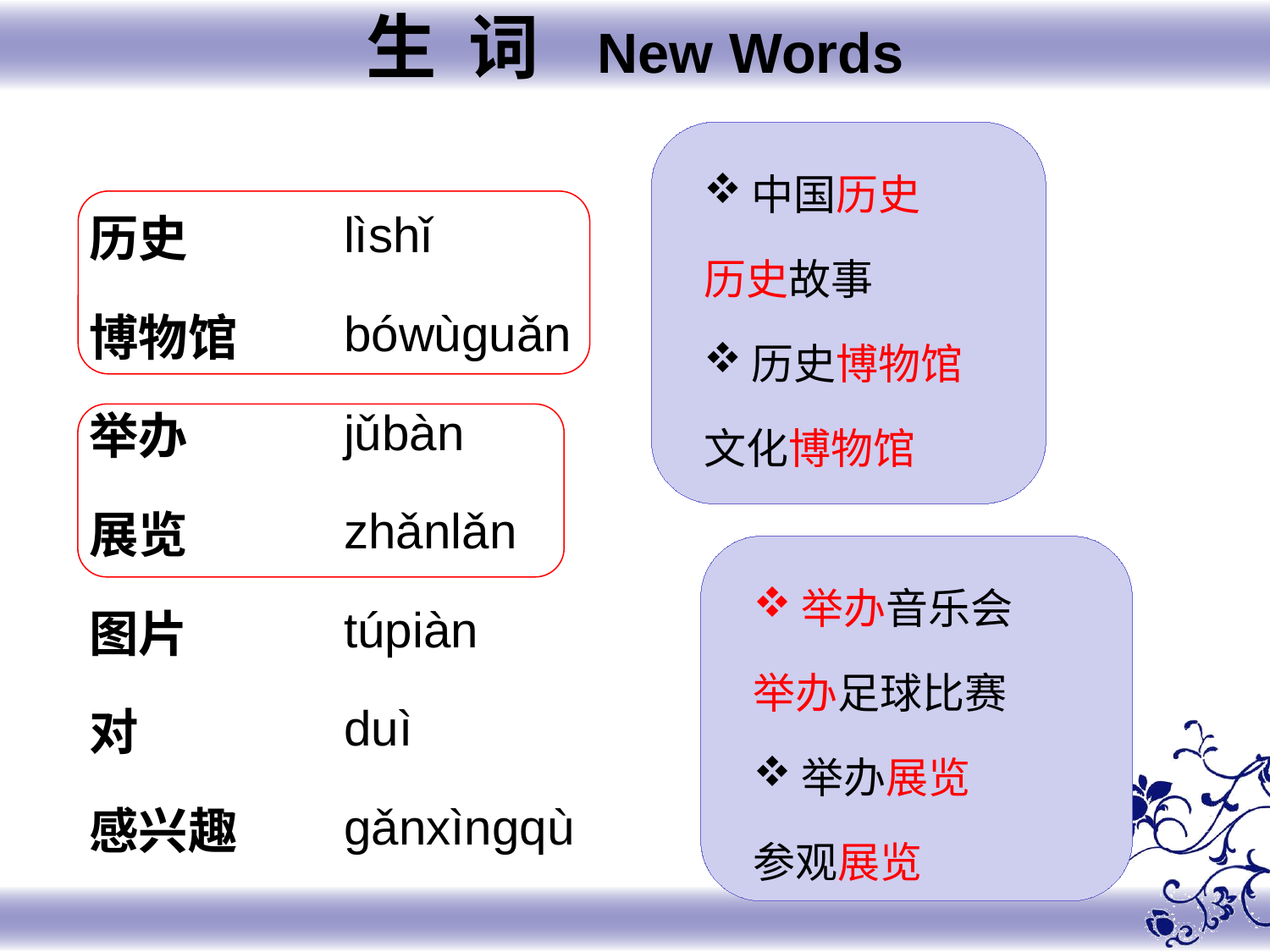

生  词   New Words

中国历史
历史故事
历史博物馆
文化博物馆

lìshǐ
bówùɡuǎn
jǔbàn
zhǎnlǎn
túpiàn
duì
ɡǎnxìnɡqù
历史
博物馆
举办
展览
图片
对
感兴趣

举办音乐会
举办足球比赛
举办展览
参观展览